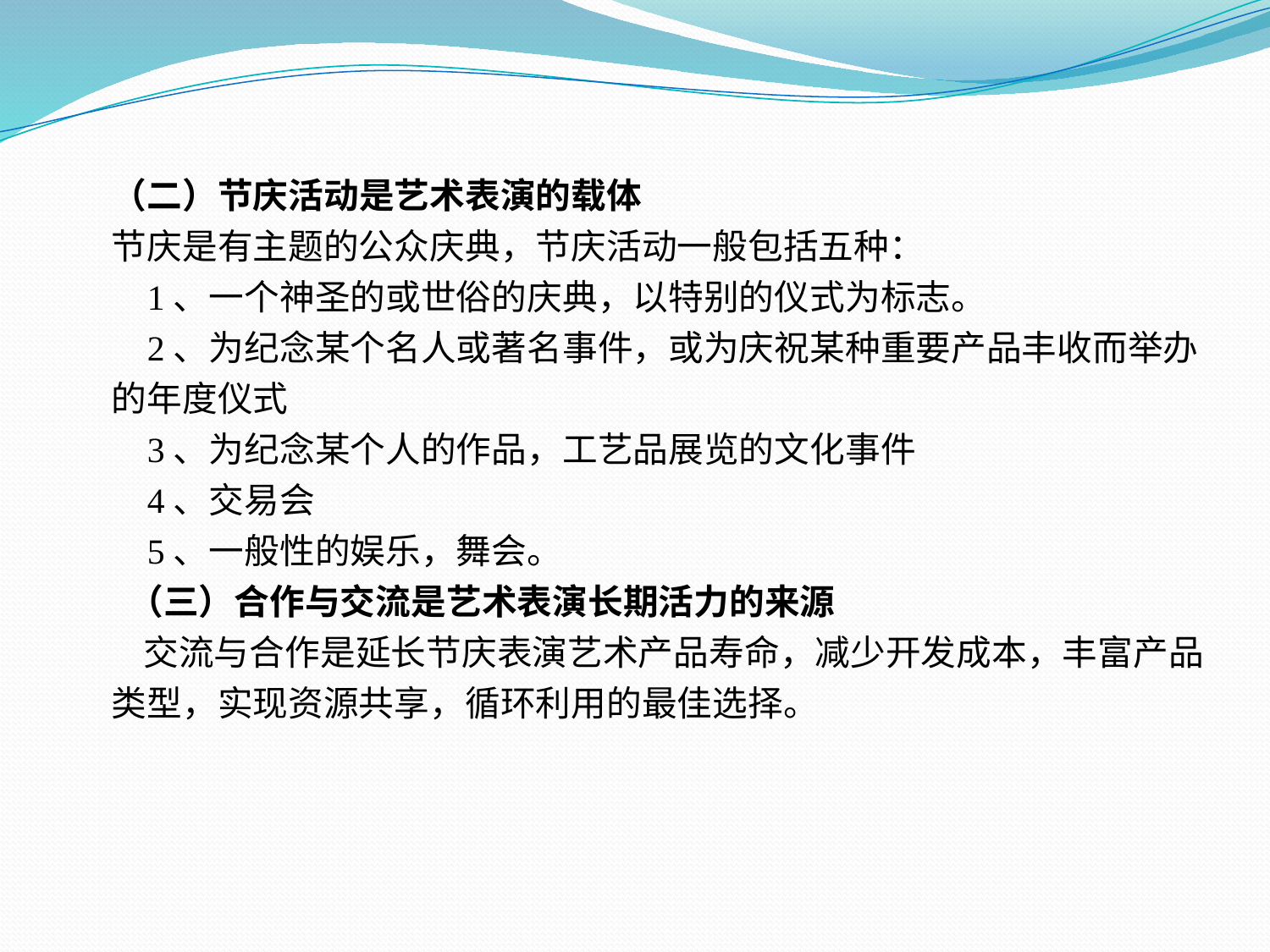

（二）节庆活动是艺术表演的载体
节庆是有主题的公众庆典，节庆活动一般包括五种：
    1、一个神圣的或世俗的庆典，以特别的仪式为标志。
    2、为纪念某个名人或著名事件，或为庆祝某种重要产品丰收而举办的年度仪式
    3、为纪念某个人的作品，工艺品展览的文化事件
    4、交易会
    5、一般性的娱乐，舞会。
 （三）合作与交流是艺术表演长期活力的来源
   交流与合作是延长节庆表演艺术产品寿命，减少开发成本，丰富产品类型，实现资源共享，循环利用的最佳选择。